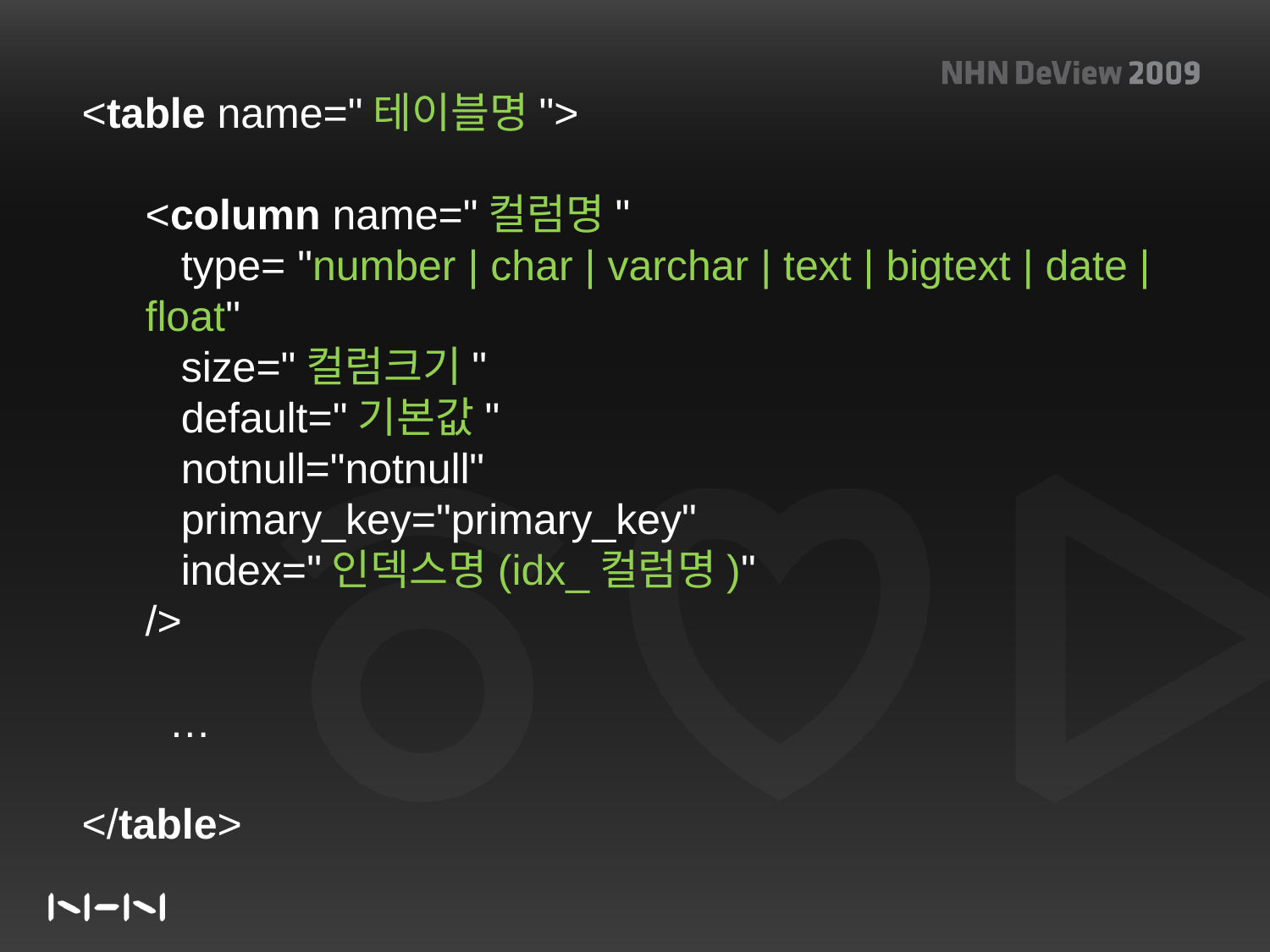

<table name="테이블명">

<column name="컬럼명"
   type= "number | char | varchar | text | bigtext | date | float"
   size="컬럼크기"
   default="기본값"
   notnull="notnull"
   primary_key="primary_key"
   index="인덱스명(idx_컬럼명)"
/>

  …

</table>